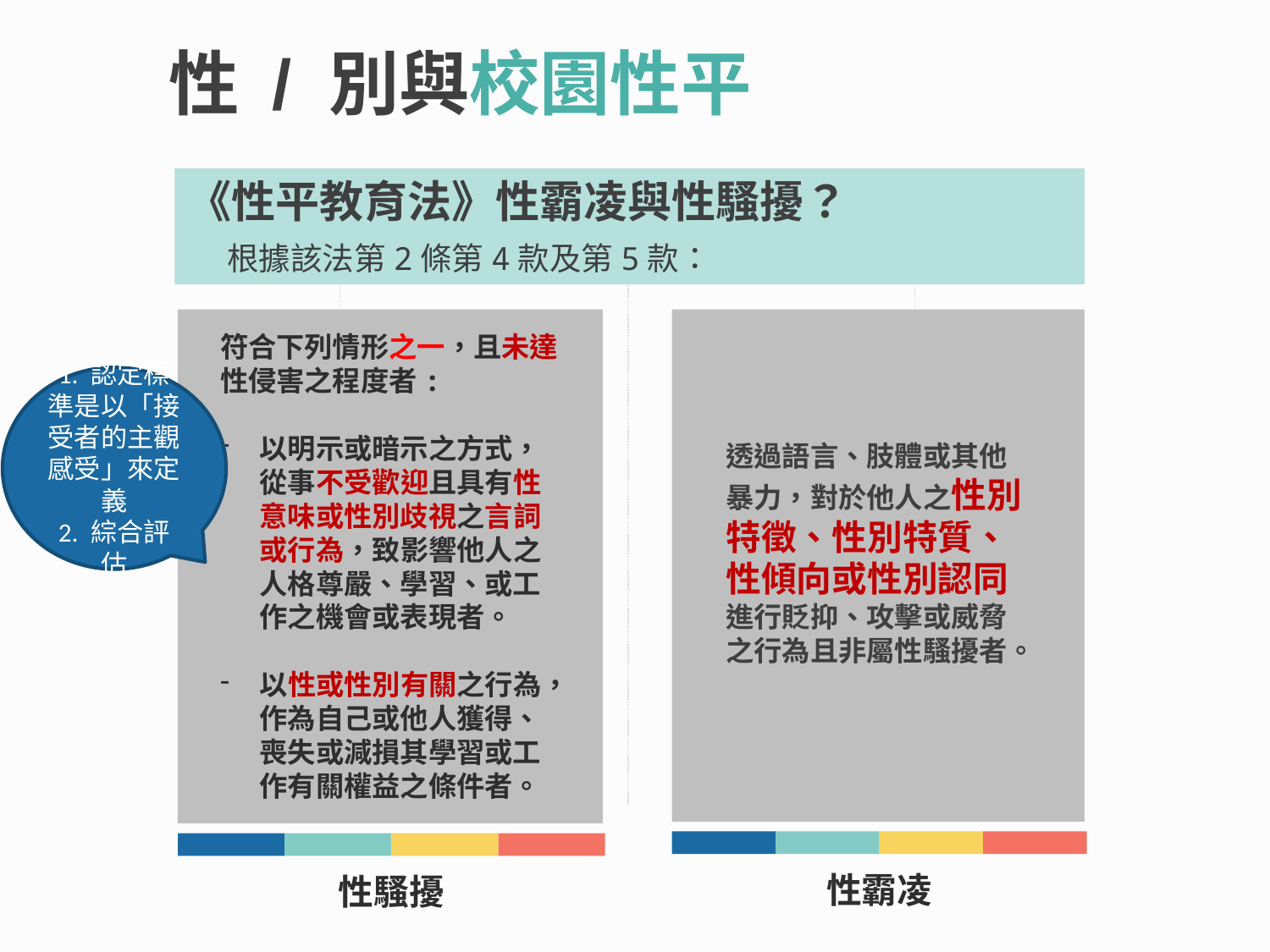

性 / 別與校園性平
# 《性平教育法》性霸凌與性騷擾？ 根據該法第2條第4款及第5款：

性騷擾

性霸凌
符合下列情形之一，且未達性侵害之程度者:

以明示或暗示之方式，從事不受歡迎且具有性意味或性別歧視之言詞或行為，致影響他人之人格尊嚴、學習、或工作之機會或表現者。

以性或性別有關之行為，作為自己或他人獲得、喪失或減損其學習或工作有關權益之條件者。

1. 認定標準是以「接受者的主觀感受」來定義
2. 綜合評估
透過語言、肢體或其他暴力，對於他人之性別特徵、性別特質、性傾向或性別認同進行貶抑、攻擊或威脅之行為且非屬性騷擾者。